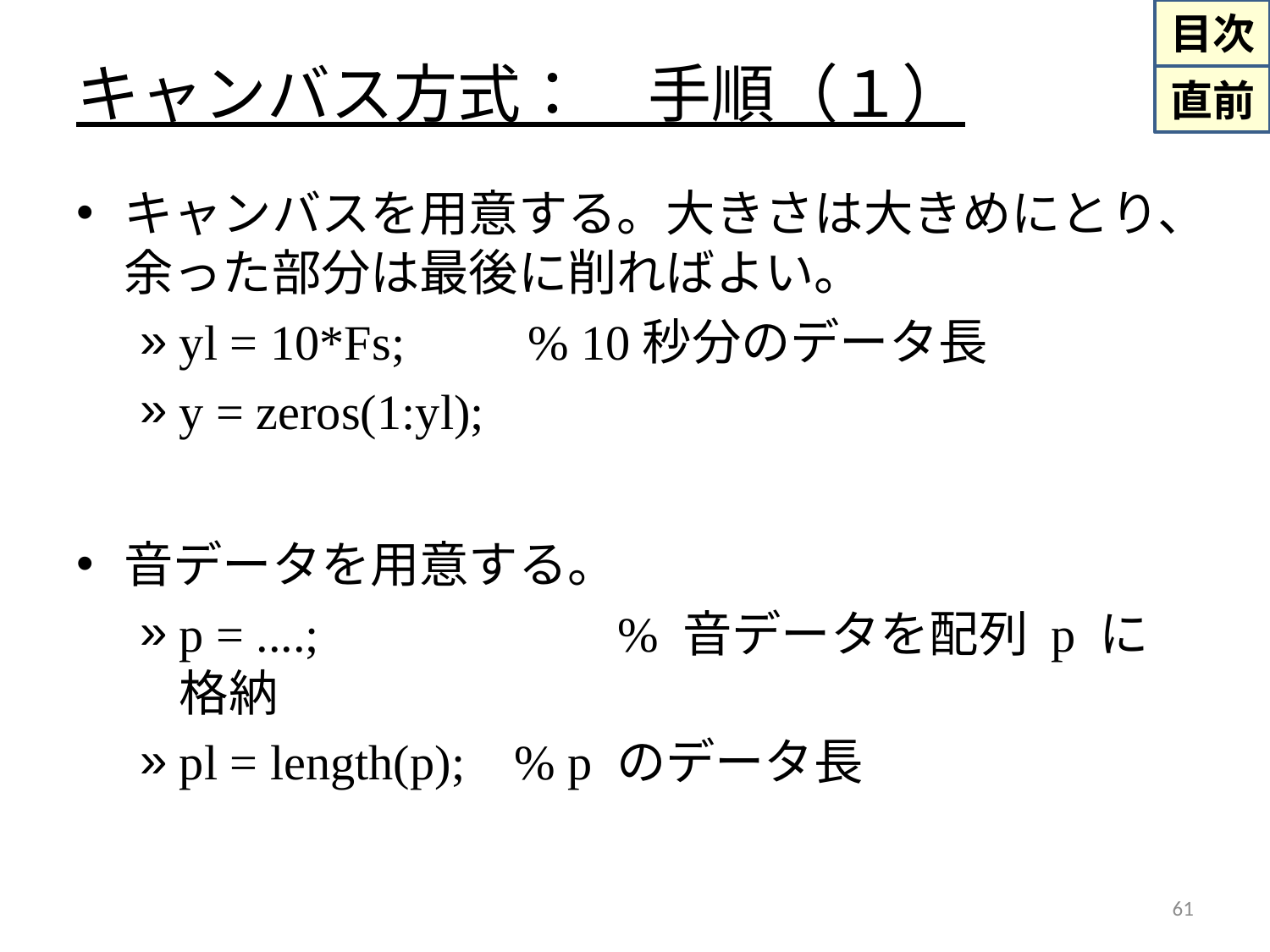

# キャンバス方式：　手順（１）
キャンバスを用意する。大きさは大きめにとり、余った部分は最後に削ればよい。
yl = 10*Fs;          % 10秒分のデータ長
y = zeros(1:yl);

音データを用意する。
p = ....;	               % 音データを配列 p に格納
pl = length(p);    % p のデータ長
61